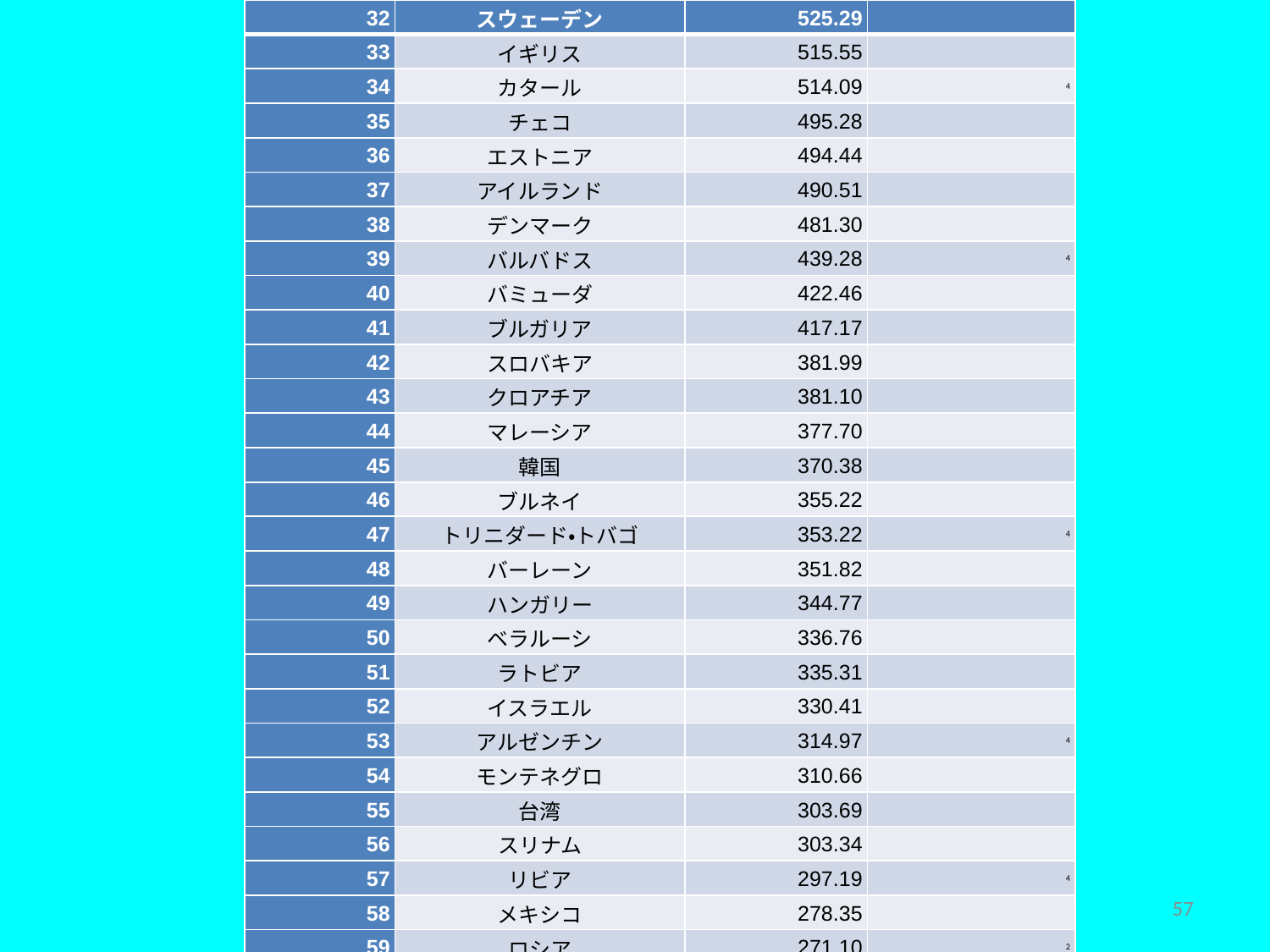

| 32 | スウェーデン | 525.29 |  |
| --- | --- | --- | --- |
| 33 | イギリス | 515.55 |  |
| 34 | カタール | 514.09 | 4 |
| 35 | チェコ | 495.28 |  |
| 36 | エストニア | 494.44 |  |
| 37 | アイルランド | 490.51 |  |
| 38 | デンマーク | 481.30 |  |
| 39 | バルバドス | 439.28 | 4 |
| 40 | バミューダ | 422.46 |  |
| 41 | ブルガリア | 417.17 |  |
| 42 | スロバキア | 381.99 |  |
| 43 | クロアチア | 381.10 |  |
| 44 | マレーシア | 377.70 |  |
| 45 | 韓国 | 370.38 |  |
| 46 | ブルネイ | 355.22 |  |
| 47 | トリニダード・トバゴ | 353.22 | 4 |
| 48 | バーレーン | 351.82 |  |
| 49 | ハンガリー | 344.77 |  |
| 50 | ベラルーシ | 336.76 |  |
| 51 | ラトビア | 335.31 |  |
| 52 | イスラエル | 330.41 |  |
| 53 | アルゼンチン | 314.97 | 4 |
| 54 | モンテネグロ | 310.66 |  |
| 55 | 台湾 | 303.69 |  |
| 56 | スリナム | 303.34 |  |
| 57 | リビア | 297.19 | 4 |
| 58 | メキシコ | 278.35 |  |
| 59 | ロシア | 271.10 | 2 |
| 60 | セルビア | 256.00 |  |
| 61 | アラブ首長国連邦 | 252.84 | 4 |
| 62 | カザフスタン | 245.57 |  |
| 63 | ルーマニア | 237.16 |  |
| 64 | アンティグア・バーブーダ | 229.02 | 2 |
57